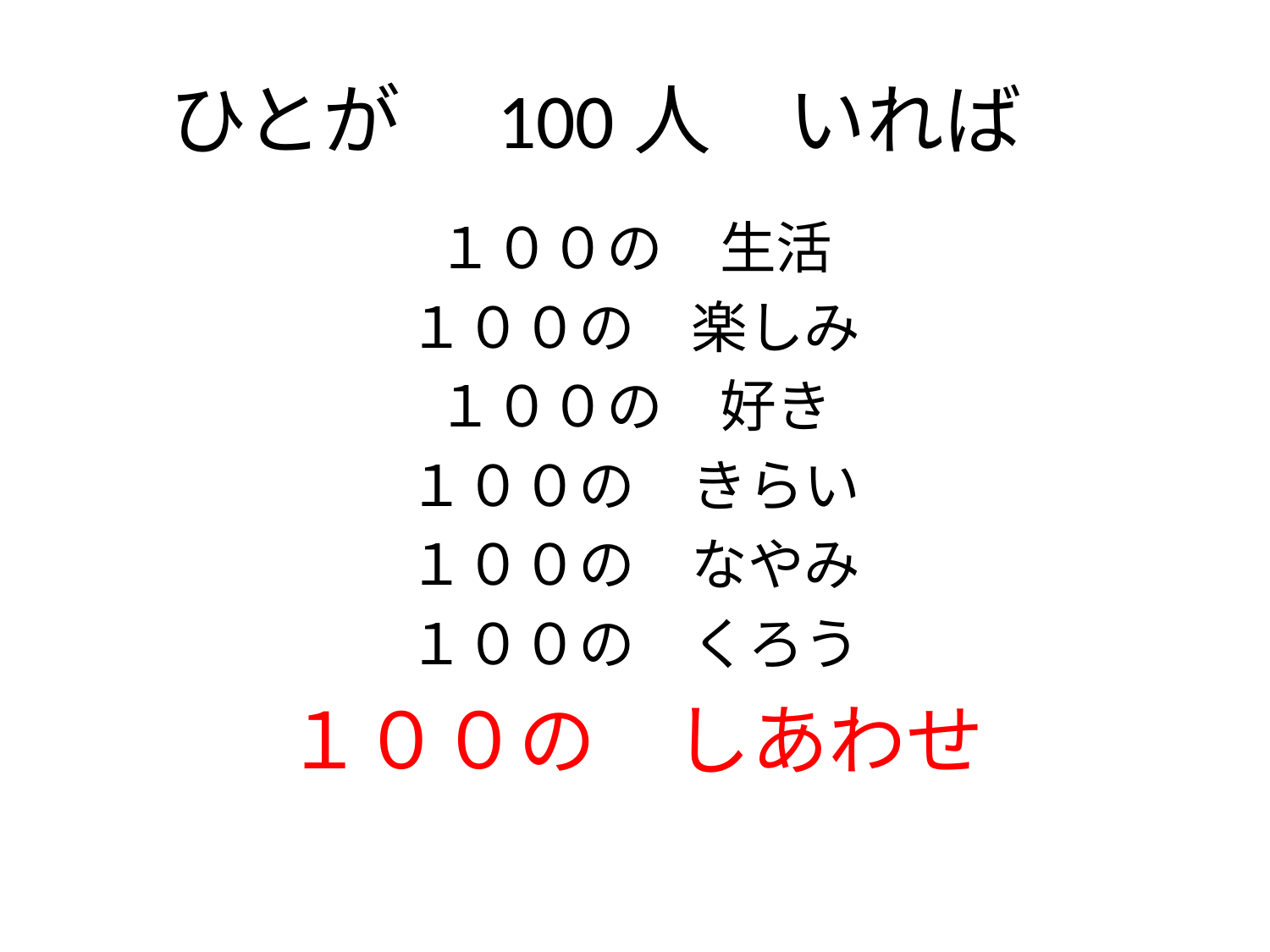

# ひとが　100人　いれば
１００の　生活
１００の　楽しみ
１００の　好き
１００の　きらい
１００の　なやみ
１００の　くろう
１００の　しあわせ